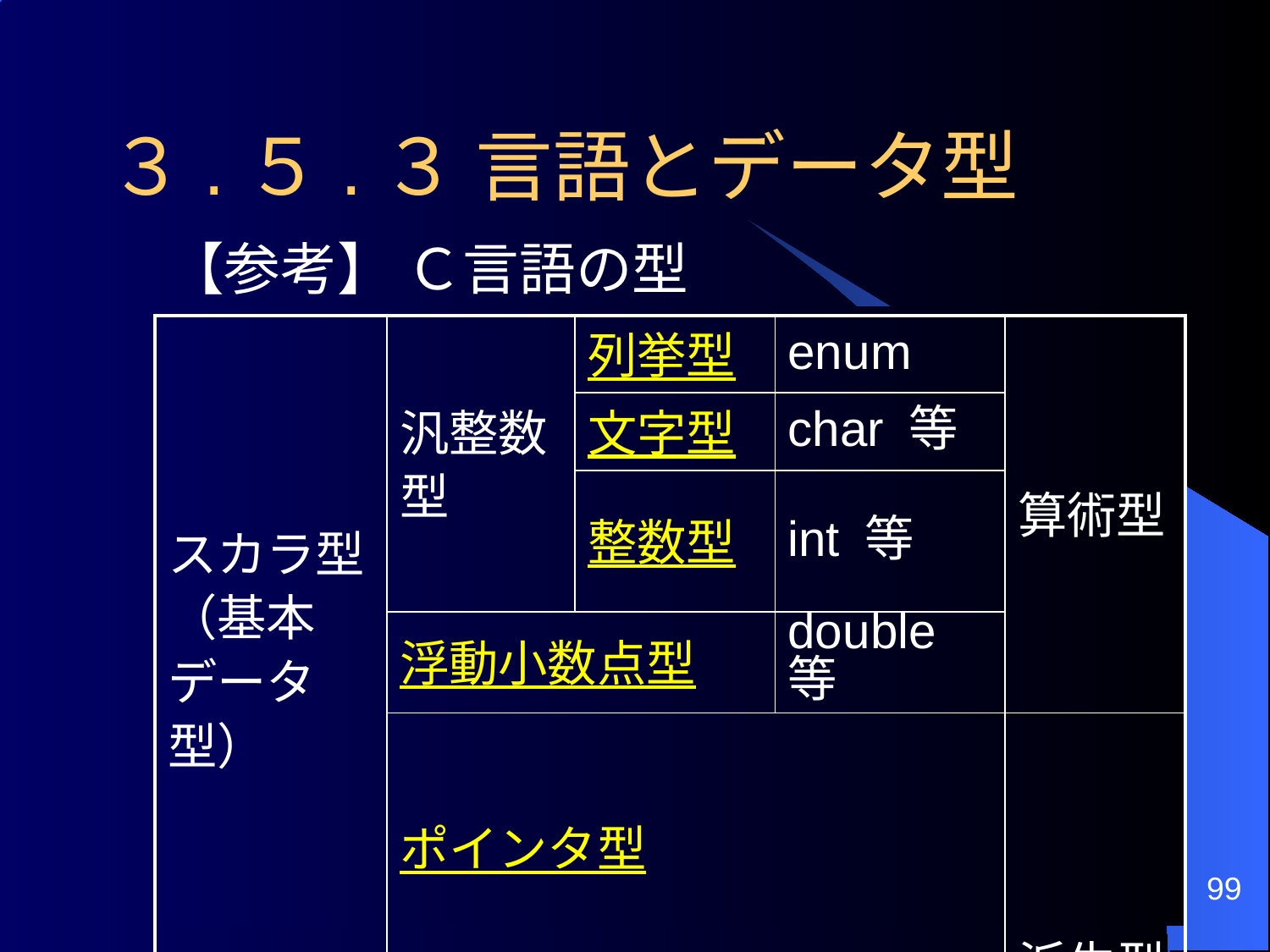

# ３.５.３ 言語とデータ型
	【参考】 Ｃ言語の型

| スカラ型 （基本データ型） | 汎整数型 | 列挙型 | enum | 算術型 |
| --- | --- | --- | --- | --- |
|  |  | 文字型 | char 等 |  |
|  |  | 整数型 | int 等 |  |
|  | 浮動小数点型 |  | double 等 |  |
|  | ポインタ型 |  |  | 派生型 |
| 集成体型 （構造型） | 配列型 |  |  |  |
|  | 構造体型 |  |  |  |
|  | 共用体型 |  |  |  |
99